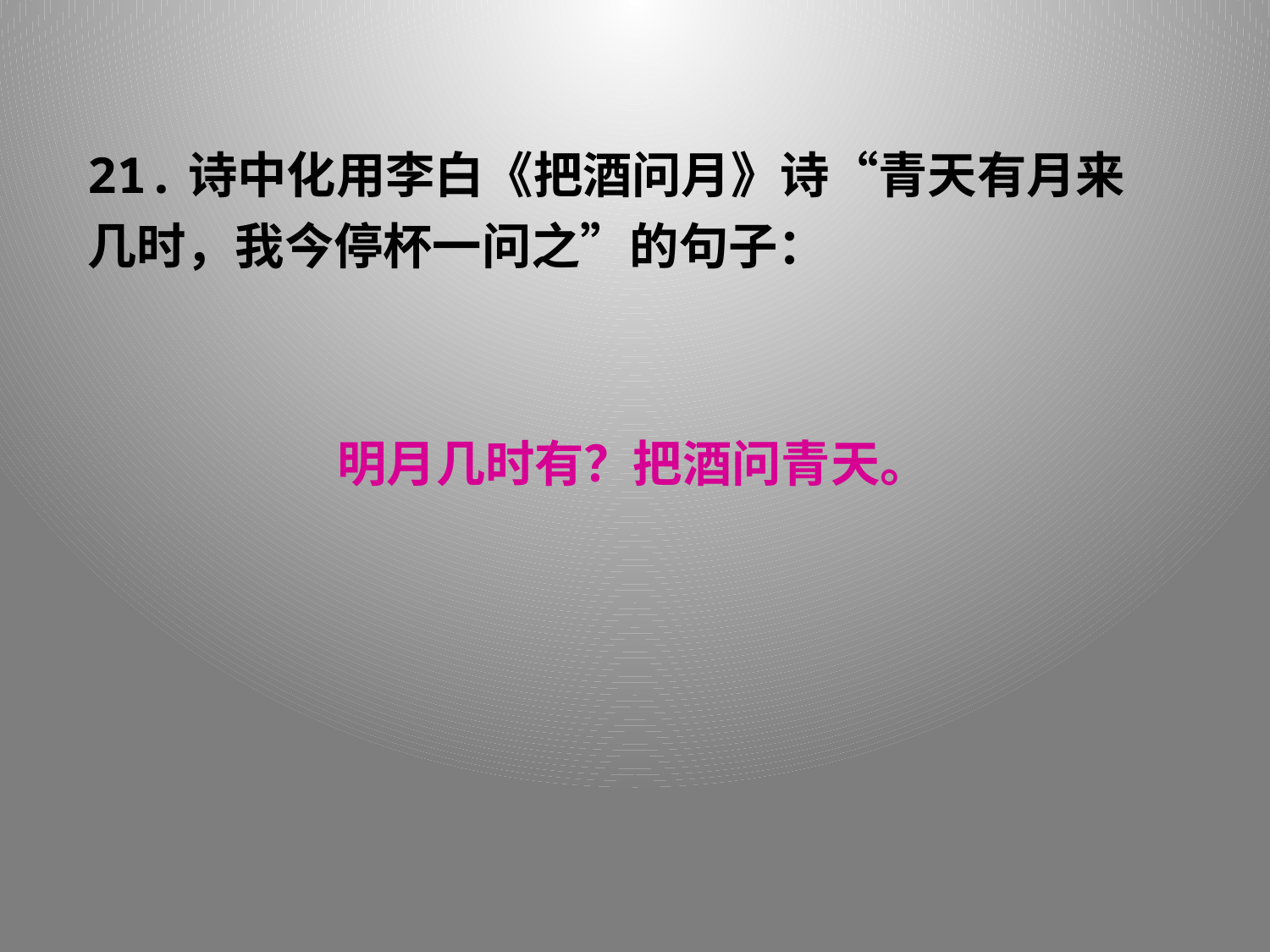

21.诗中化用李白《把酒问月》诗“青天有月来几时，我今停杯一问之”的句子：
明月几时有？把酒问青天。